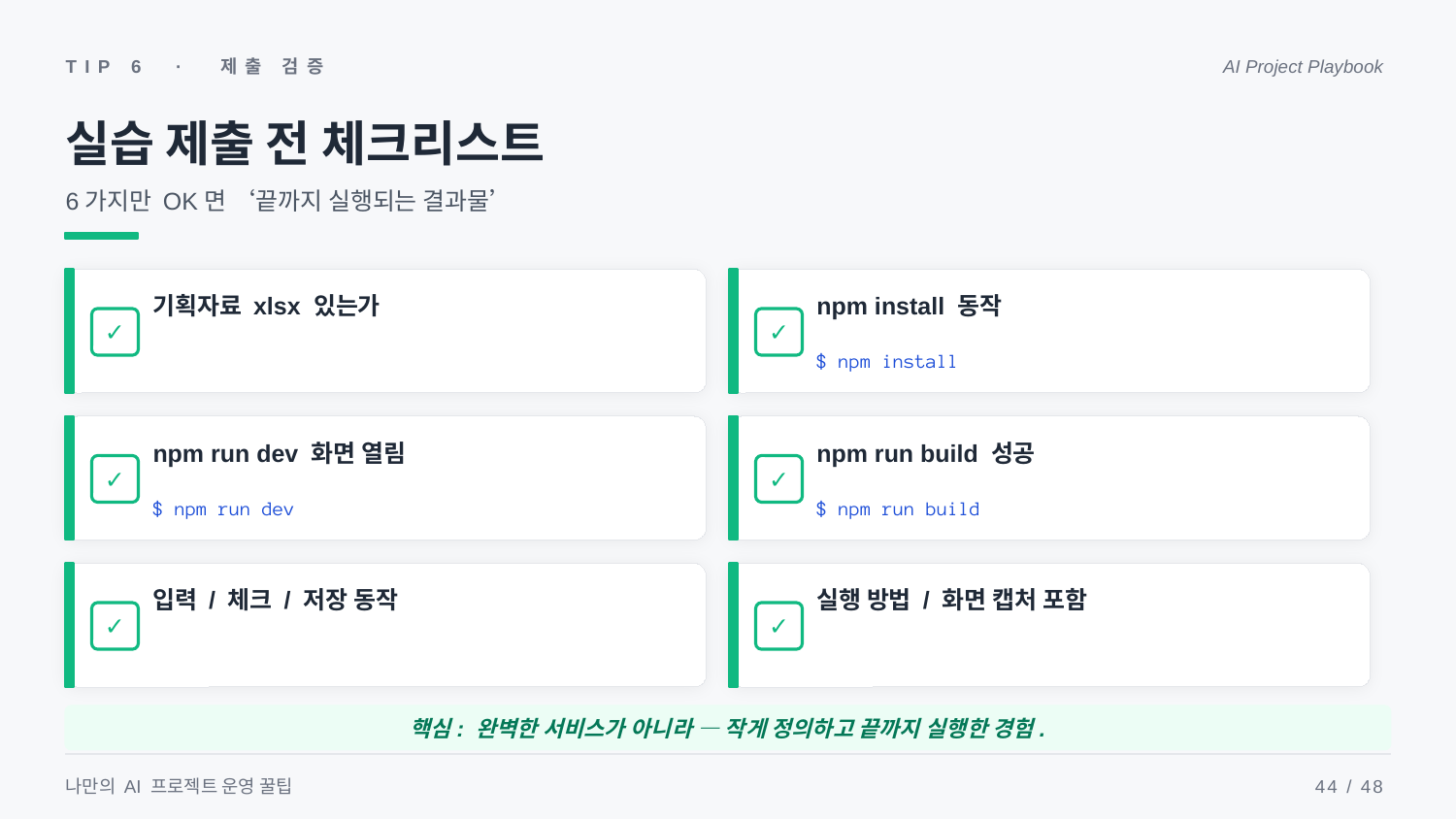

TIP 6  ·  제출 검증
AI Project Playbook
실습 제출 전 체크리스트
6가지만 OK면 ‘끝까지 실행되는 결과물’

기획자료 xlsx 있는가
npm install 동작

✓
✓
$ npm install

npm run dev 화면 열림
npm run build 성공

✓
✓
$ npm run dev
$ npm run build

입력 / 체크 / 저장 동작
실행 방법 / 화면 캡처 포함

✓
✓

핵심: 완벽한 서비스가 아니라 — 작게 정의하고 끝까지 실행한 경험.

나만의 AI 프로젝트 운영 꿀팁
44 / 48